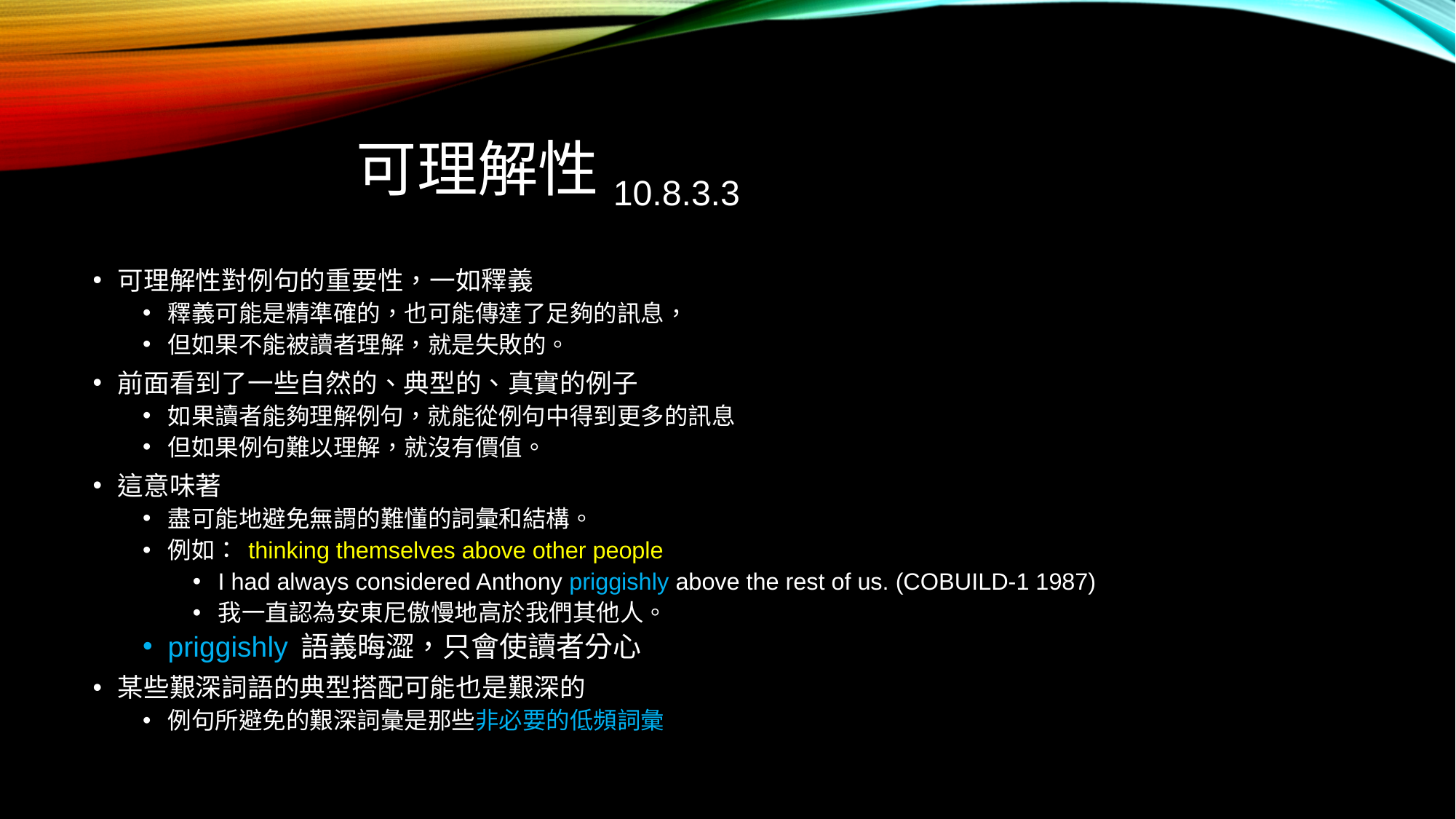

# 可理解性10.8.3.3
可理解性對例句的重要性，一如釋義
釋義可能是精準確的，也可能傳達了足夠的訊息，
但如果不能被讀者理解，就是失敗的。
前面看到了一些自然的、典型的、真實的例子
如果讀者能夠理解例句，就能從例句中得到更多的訊息
但如果例句難以理解，就沒有價值。
這意味著
盡可能地避免無謂的難懂的詞彙和結構。
例如： thinking themselves above other people
I had always considered Anthony priggishly above the rest of us. (COBUILD-1 1987)
我一直認為安東尼傲慢地高於我們其他人。
priggishly 語義晦澀，只會使讀者分心
某些艱深詞語的典型搭配可能也是艱深的
例句所避免的艱深詞彙是那些非必要的低頻詞彙